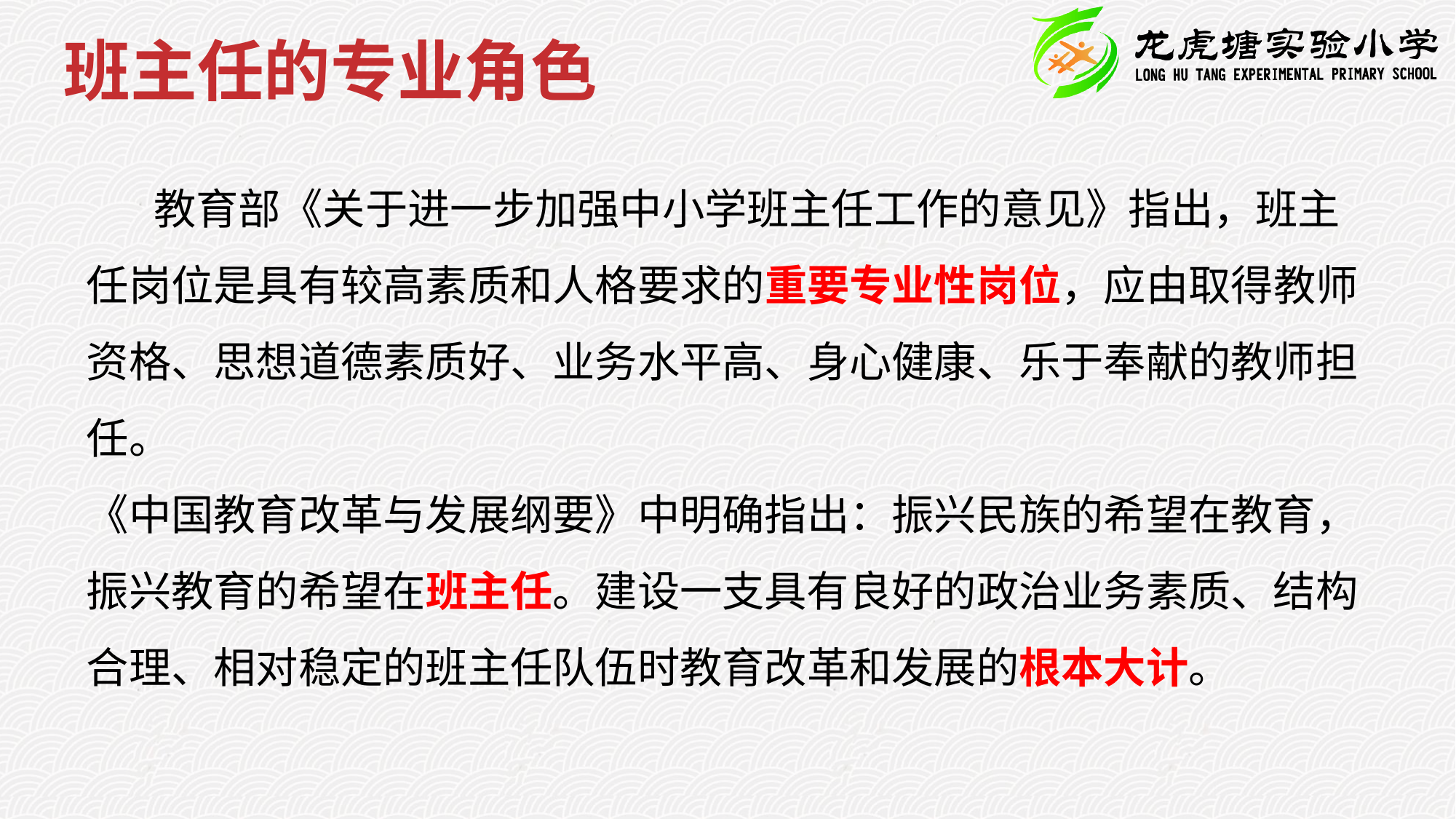

班主任的专业角色
      教育部《关于进一步加强中小学班主任工作的意见》指出，班主任岗位是具有较高素质和人格要求的重要专业性岗位，应由取得教师
资格、思想道德素质好、业务水平高、身心健康、乐于奉献的教师担任。
《中国教育改革与发展纲要》中明确指出：振兴民族的希望在教育，振兴教育的希望在班主任。建设一支具有良好的政治业务素质、结构合理、相对稳定的班主任队伍时教育改革和发展的根本大计。